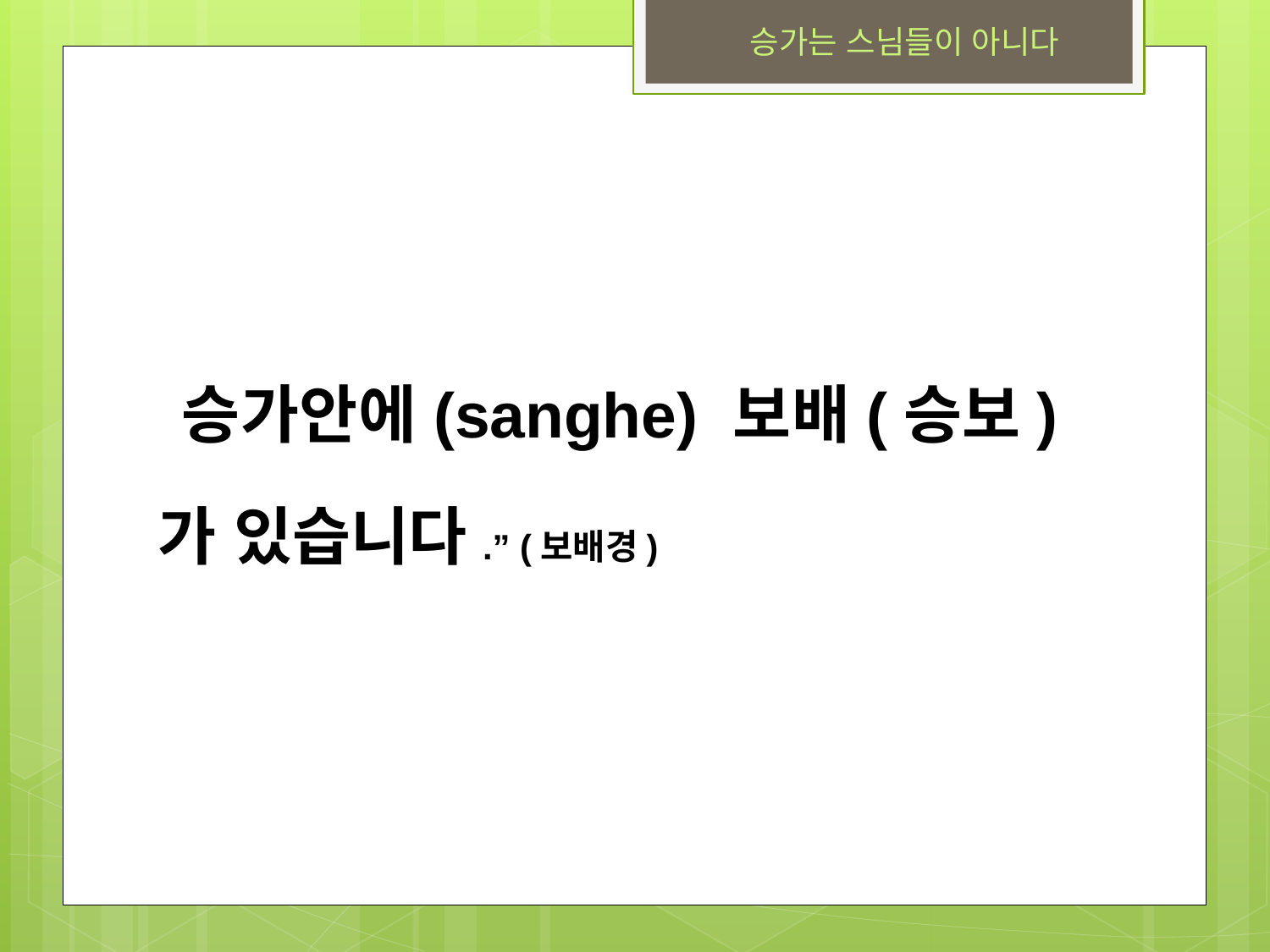

승가는 스님들이 아니다
#
 승가안에(sanghe) 보배(승보)가 있습니다.” (보배경)